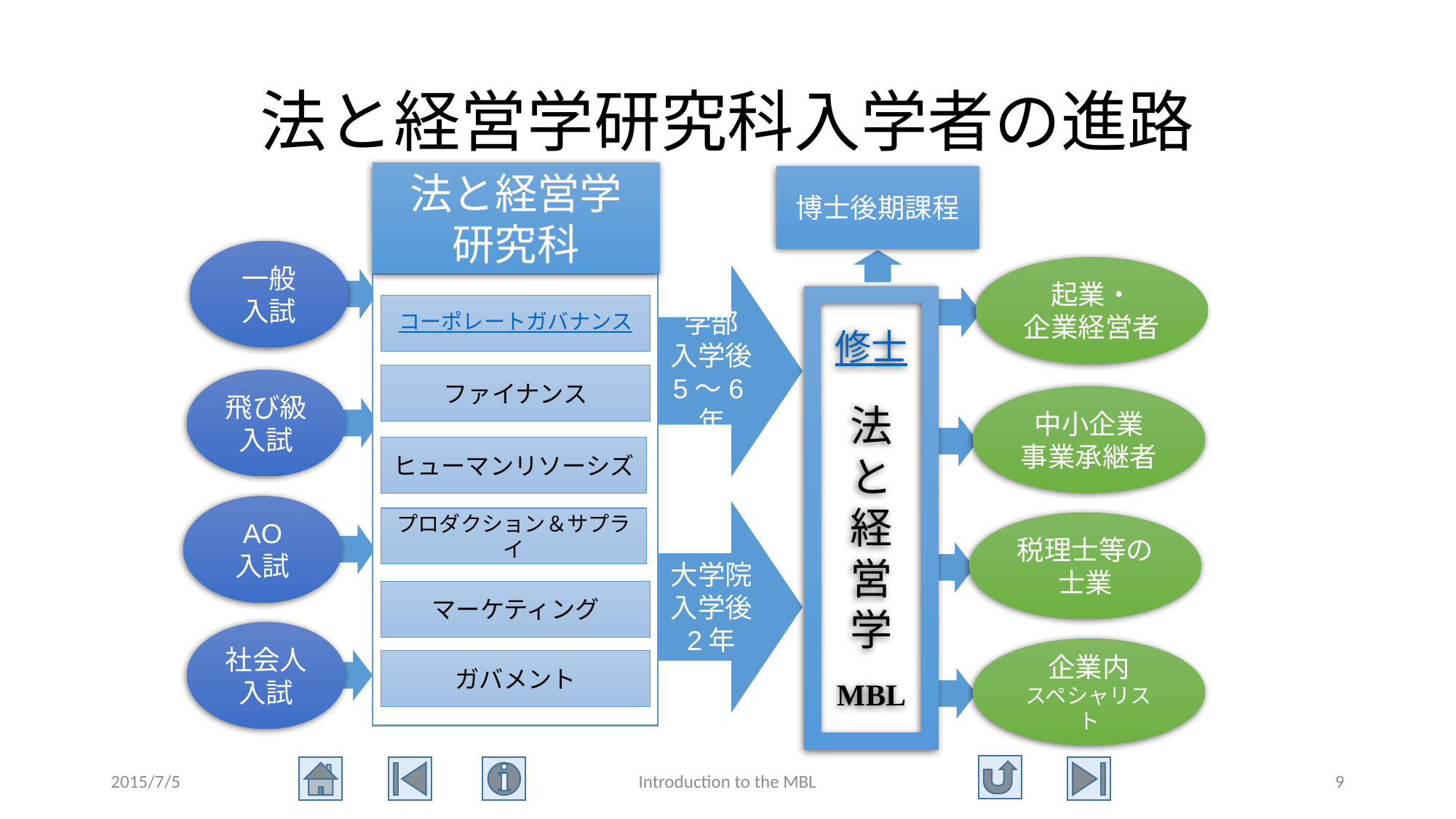

# 法と経営学研究科入学者の進路
法と経営学
研究科
博士後期課程

一般
入試
起業・
企業経営者
学部
入学後
5～6年

修士
法
と
経
営
学
MBL
コーポレートガバナンス
ファイナンス
飛び級
入試
中小企業
事業承継者

ヒューマンリソーシズ
AO
入試
大学院
入学後
2年
プロダクション＆サプライ
税理士等の
士業

マーケティング
社会人
入試
企業内
スペシャリスト

ガバメント

2015/7/5
Introduction to the MBL
9